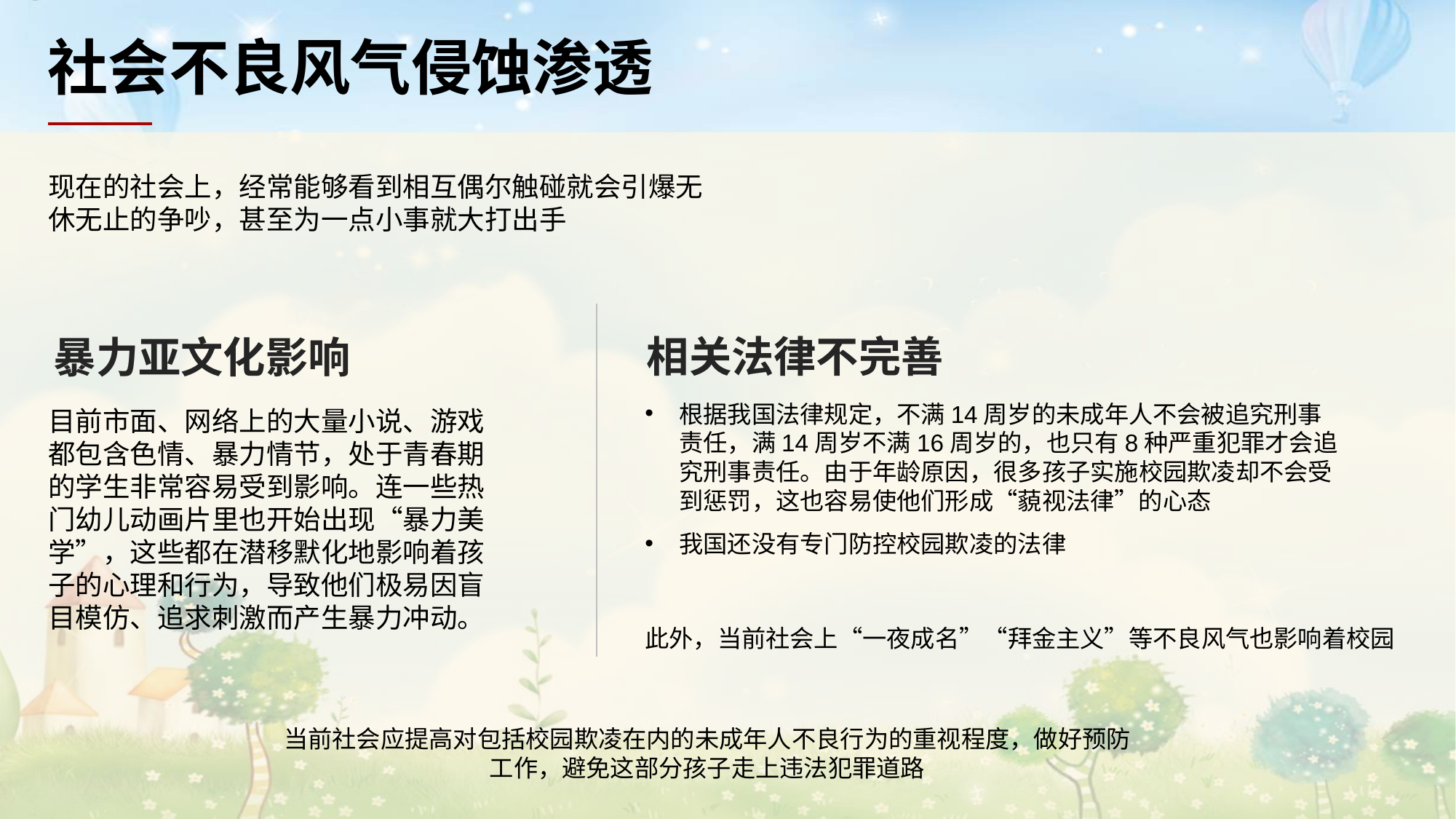

社会不良风气侵蚀渗透

现在的社会上，经常能够看到相互偶尔触碰就会引爆无休无止的争吵，甚至为一点小事就大打出手
相关法律不完善
暴力亚文化影响
根据我国法律规定，不满14周岁的未成年人不会被追究刑事责任，满14周岁不满16周岁的，也只有8种严重犯罪才会追究刑事责任。由于年龄原因，很多孩子实施校园欺凌却不会受到惩罚，这也容易使他们形成“藐视法律”的心态
目前市面、网络上的大量小说、游戏都包含色情、暴力情节，处于青春期的学生非常容易受到影响。连一些热门幼儿动画片里也开始出现“暴力美学”，这些都在潜移默化地影响着孩子的心理和行为，导致他们极易因盲目模仿、追求刺激而产生暴力冲动。
我国还没有专门防控校园欺凌的法律
此外，当前社会上“一夜成名”“拜金主义”等不良风气也影响着校园
当前社会应提高对包括校园欺凌在内的未成年人不良行为的重视程度，做好预防工作，避免这部分孩子走上违法犯罪道路